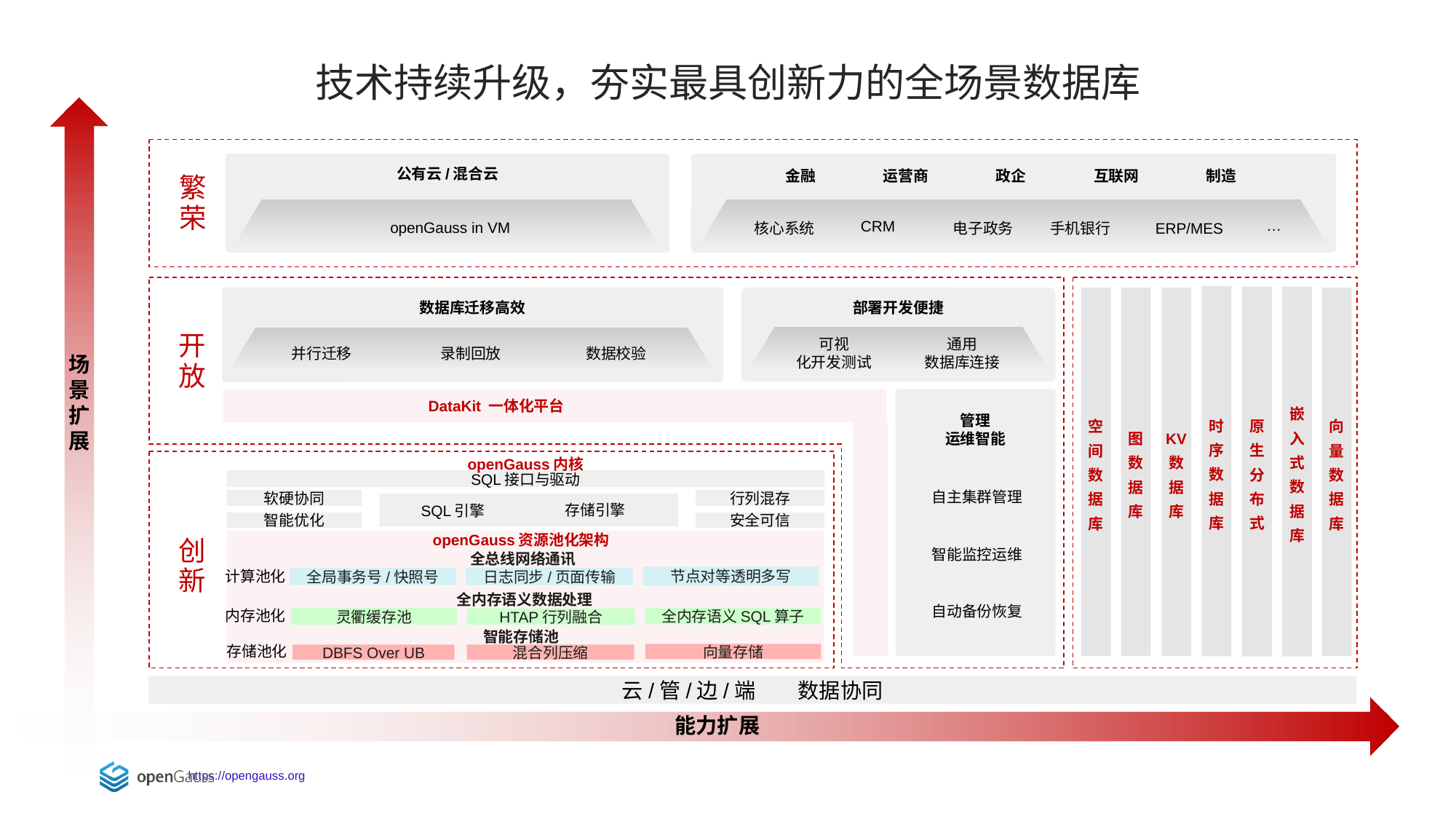

技术持续升级，夯实最具创新力的全场景数据库

公有云/混合云
金融
运营商
政企
互联网
制造
繁荣

…
CRM
openGauss in VM
核心系统
电子政务
手机银行
ERP/MES

时序数据库
原生分布式
嵌入式数据库
向量数据库
KV数据库

部署开发便捷

可视
化开发测试
通用
数据库连接
图数据库

数据库迁移高效

并行迁移
录制回放
数据校验
空间数据库
开放
场景扩展

管理
运维智能
自主集群管理
智能监控运维
自动备份恢复
                                                DataKit 一体化平台

openGauss内核

SQL接口与驱动
软硬协同
行列混存

智能优化
安全可信
存储引擎
SQL引擎
openGauss资源池化架构
创新

全总线网络通讯
节点对等透明多写
计算池化
全局事务号/快照号
日志同步/页面传输
全内存语义数据处理
内存池化
全内存语义SQL算子
灵衢缓存池
HTAP行列融合
智能存储池
存储池化
向量存储
DBFS Over UB
混合列压缩
云/管/边/端         数据协同

能力扩展